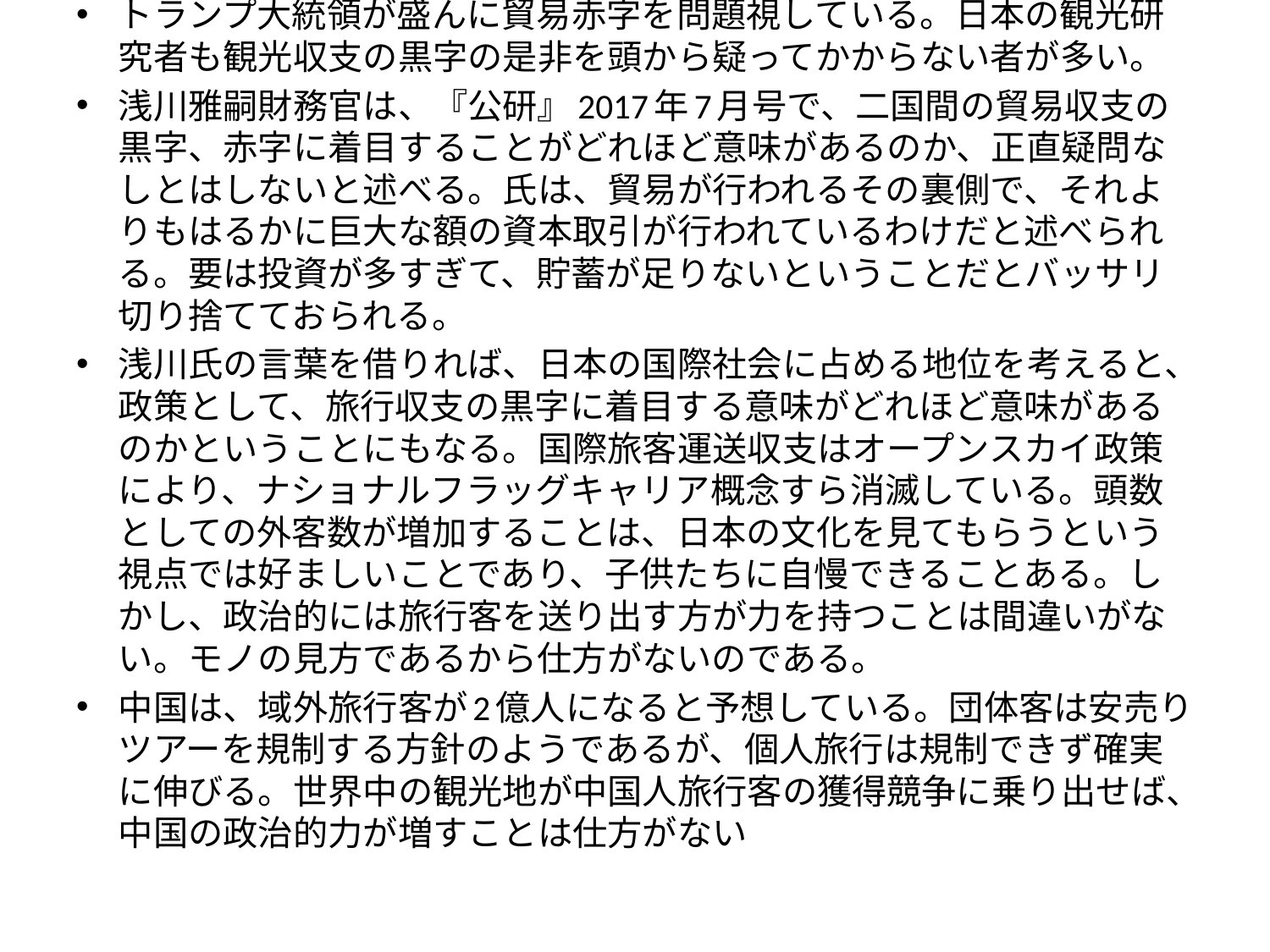

トランプ大統領が盛んに貿易赤字を問題視している。日本の観光研究者も観光収支の黒字の是非を頭から疑ってかからない者が多い。
浅川雅嗣財務官は、『公研』2017年7月号で、二国間の貿易収支の黒字、赤字に着目することがどれほど意味があるのか、正直疑問なしとはしないと述べる。氏は、貿易が行われるその裏側で、それよりもはるかに巨大な額の資本取引が行われているわけだと述べられる。要は投資が多すぎて、貯蓄が足りないということだとバッサリ切り捨てておられる。
浅川氏の言葉を借りれば、日本の国際社会に占める地位を考えると、政策として、旅行収支の黒字に着目する意味がどれほど意味があるのかということにもなる。国際旅客運送収支はオープンスカイ政策により、ナショナルフラッグキャリア概念すら消滅している。頭数としての外客数が増加することは、日本の文化を見てもらうという視点では好ましいことであり、子供たちに自慢できることある。しかし、政治的には旅行客を送り出す方が力を持つことは間違いがない。モノの見方であるから仕方がないのである。
中国は、域外旅行客が2億人になると予想している。団体客は安売りツアーを規制する方針のようであるが、個人旅行は規制できず確実に伸びる。世界中の観光地が中国人旅行客の獲得競争に乗り出せば、中国の政治的力が増すことは仕方がない